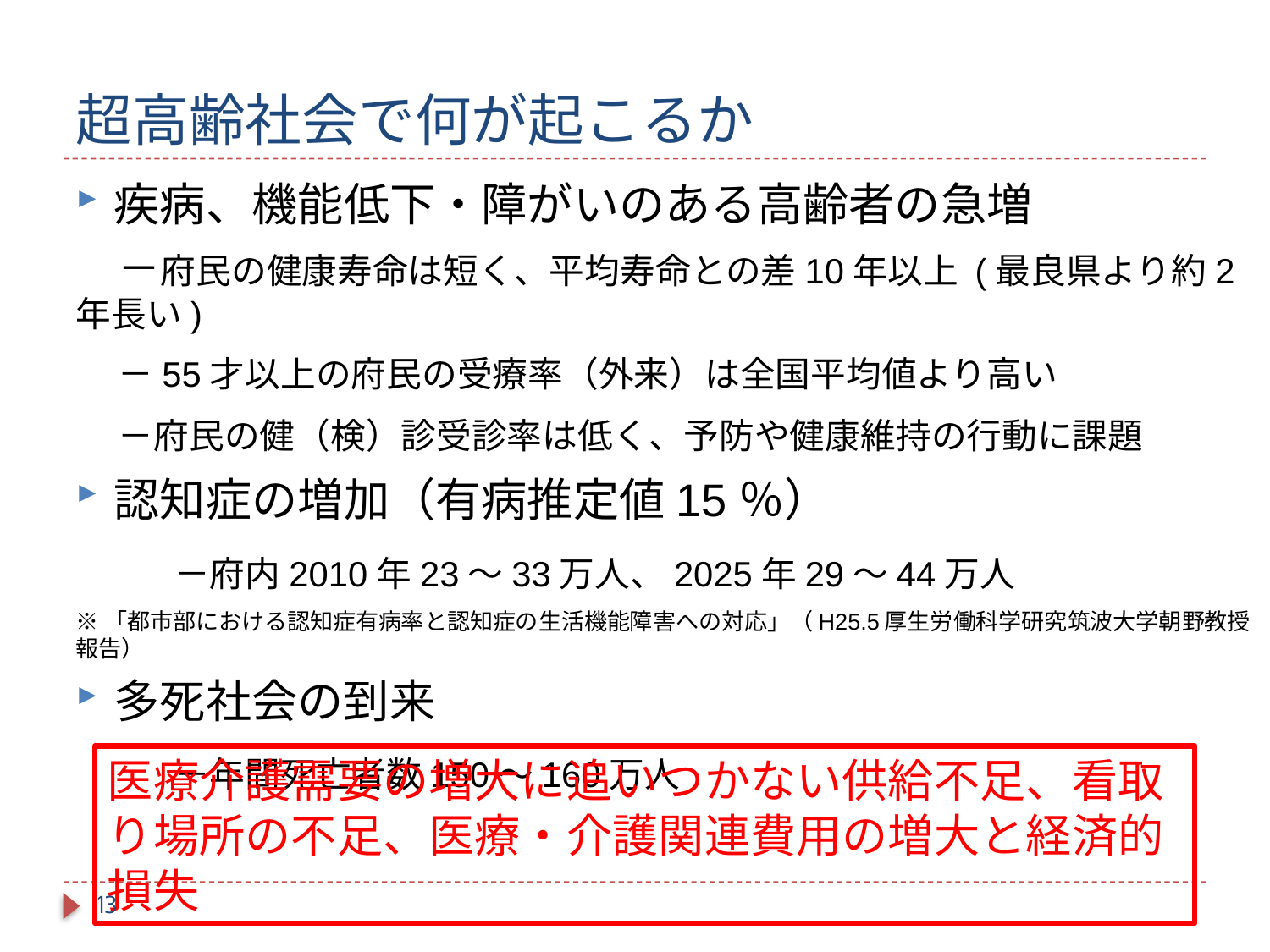

# 超高齢社会で何が起こるか
疾病、機能低下・障がいのある高齢者の急増
　－府民の健康寿命は短く、平均寿命との差10年以上 (最良県より約2年長い)
　－55才以上の府民の受療率（外来）は全国平均値より高い
　－府民の健（検）診受診率は低く、予防や健康維持の行動に課題
認知症の増加（有病推定値15％）
　　－府内2010年23～33万人、2025年29～44万人
※「都市部における認知症有病率と認知症の生活機能障害への対応」（H25.5厚生労働科学研究筑波大学朝野教授報告）
多死社会の到来
　　－年間死亡者数150～160万人

医療介護需要の増大に追いつかない供給不足、看取り場所の不足、医療・介護関連費用の増大と経済的損失
13